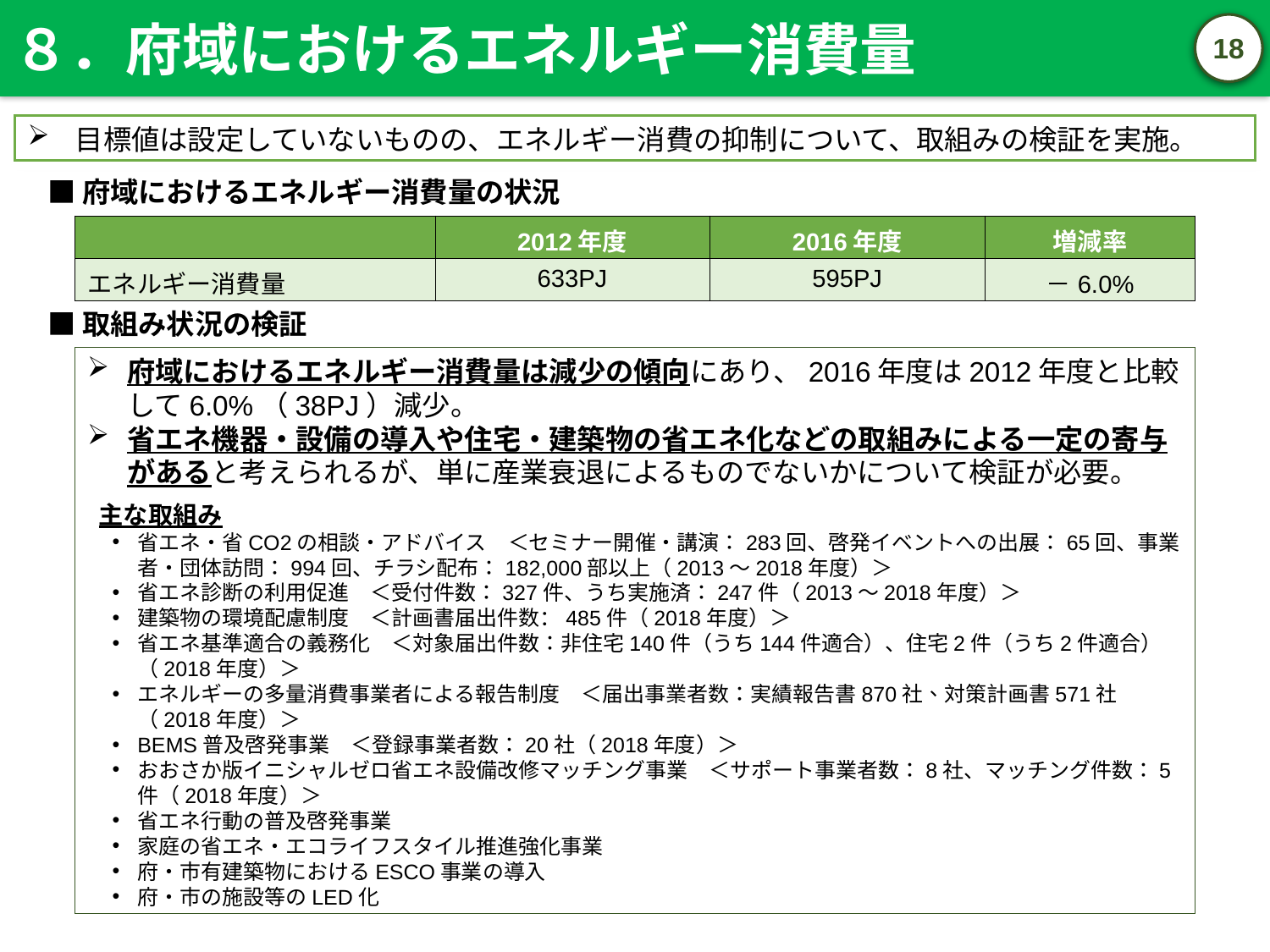

８．府域におけるエネルギー消費量
18
目標値は設定していないものの、エネルギー消費の抑制について、取組みの検証を実施。
■府域におけるエネルギー消費量の状況
|  | 2012年度 | 2016年度 | 増減率 |
| --- | --- | --- | --- |
| エネルギー消費量 | 633PJ | 595PJ | －6.0% |
■取組み状況の検証
府域におけるエネルギー消費量は減少の傾向にあり、2016年度は2012年度と比較して6.0%（38PJ）減少。
省エネ機器・設備の導入や住宅・建築物の省エネ化などの取組みによる一定の寄与があると考えられるが、単に産業衰退によるものでないかについて検証が必要。
主な取組み
省エネ・省CO2の相談・アドバイス　＜セミナー開催・講演：283回、啓発イベントへの出展：65回、事業者・団体訪問：994回、チラシ配布：182,000部以上（2013～2018年度）＞
省エネ診断の利用促進　＜受付件数：327件、うち実施済：247件（2013～2018年度）＞
建築物の環境配慮制度　＜計画書届出件数：485件（2018年度）＞
省エネ基準適合の義務化　＜対象届出件数：非住宅140件（うち144件適合）、住宅2件（うち2件適合）（2018年度）＞
エネルギーの多量消費事業者による報告制度　＜届出事業者数：実績報告書870社、対策計画書571社（2018年度）＞
BEMS普及啓発事業　＜登録事業者数：20社（2018年度）＞
おおさか版イニシャルゼロ省エネ設備改修マッチング事業　＜サポート事業者数：8社、マッチング件数：5件（2018年度）＞
省エネ行動の普及啓発事業
家庭の省エネ・エコライフスタイル推進強化事業
府・市有建築物におけるESCO事業の導入
府・市の施設等のLED化